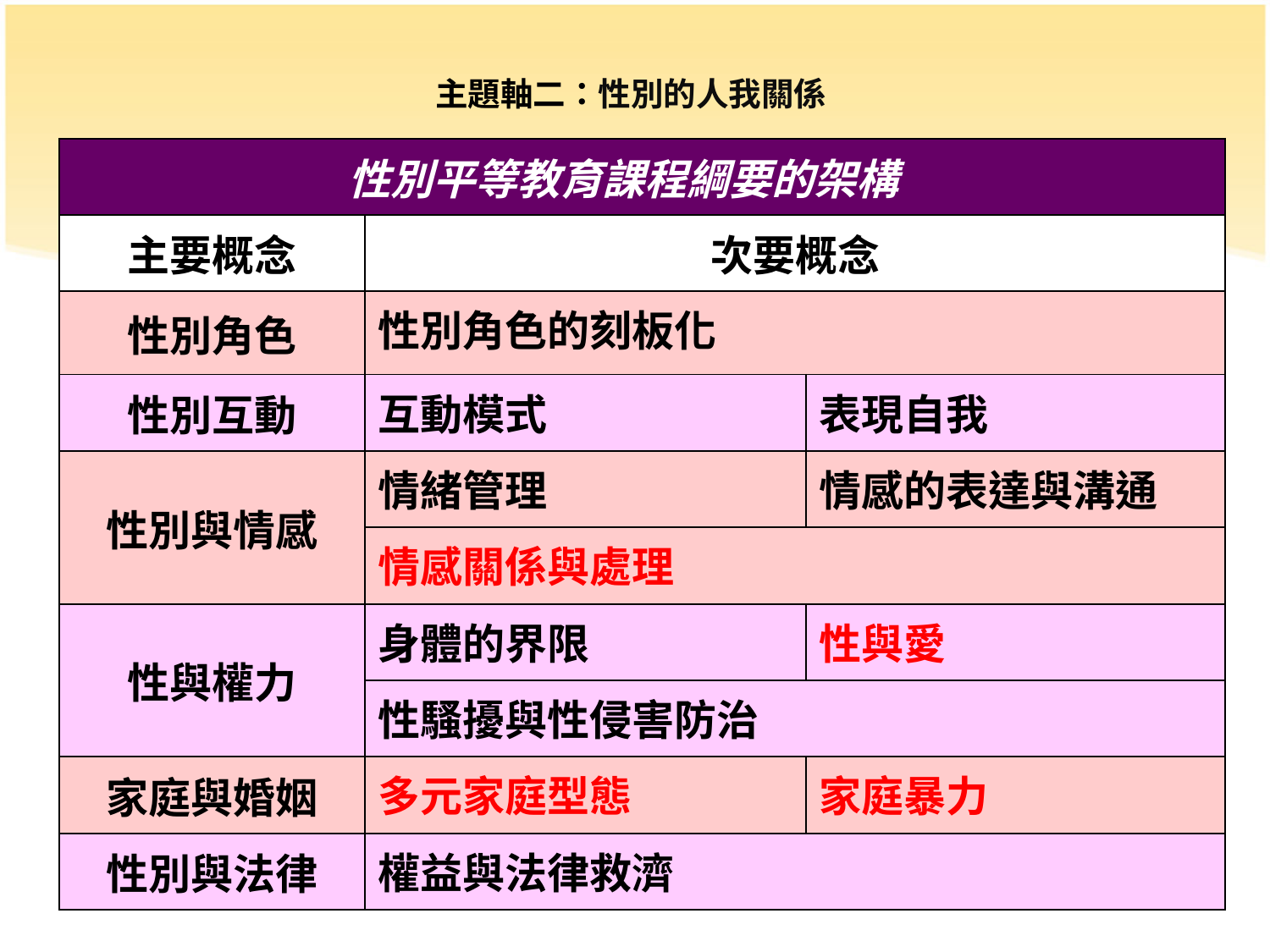

# 主題軸二：性別的人我關係
| 性別平等教育課程綱要的架構 |  |  |
| --- | --- | --- |
| 主要概念 | 次要概念 |  |
| 性別角色 | 性別角色的刻板化 |  |
| 性別互動 | 互動模式 | 表現自我 |
| 性別與情感 | 情緒管理 | 情感的表達與溝通 |
|  | 情感關係與處理 |  |
| 性與權力 | 身體的界限 | 性與愛 |
|  | 性騷擾與性侵害防治 |  |
| 家庭與婚姻 | 多元家庭型態 | 家庭暴力 |
| 性別與法律 | 權益與法律救濟 |  |